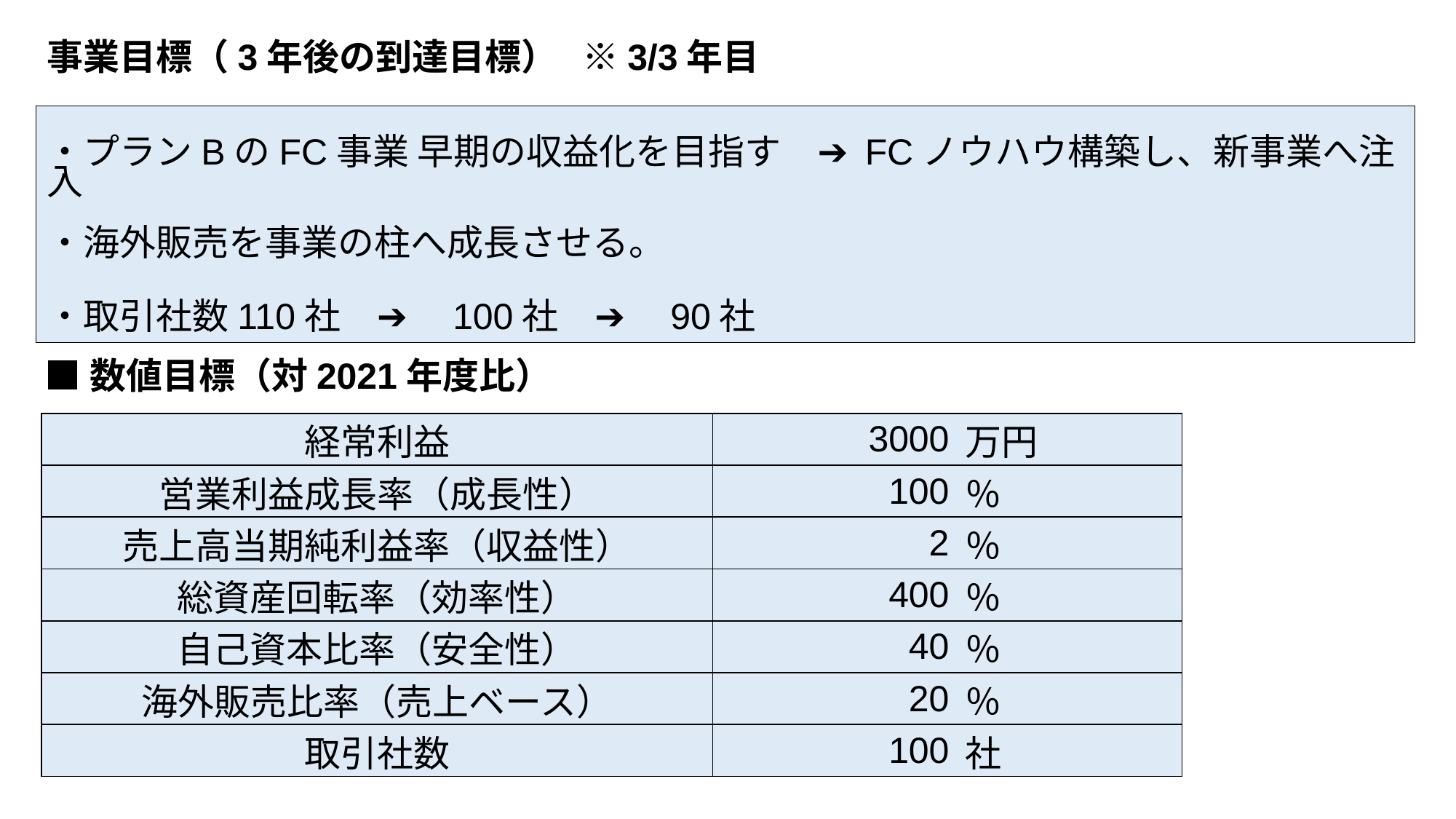

事業目標（3年後の到達目標）   ※3/3年目

・プランBのFC事業 早期の収益化を目指す　➔ FCノウハウ構築し、新事業へ注入

・海外販売を事業の柱へ成長させる。

・取引社数110社　➔　100社　➔　90社
■数値目標（対2021年度比）

| 経常利益 | 3000 | 万円 |
| --- | --- | --- |
| 営業利益成長率（成長性） | 100 | ％ |
| 売上高当期純利益率（収益性） | 2 | ％ |
| 総資産回転率（効率性） | 400 | ％ |
| 自己資本比率（安全性） | 40 | ％ |
| 海外販売比率（売上ベース） | 20 | ％ |
| 取引社数 | 100 | 社 |